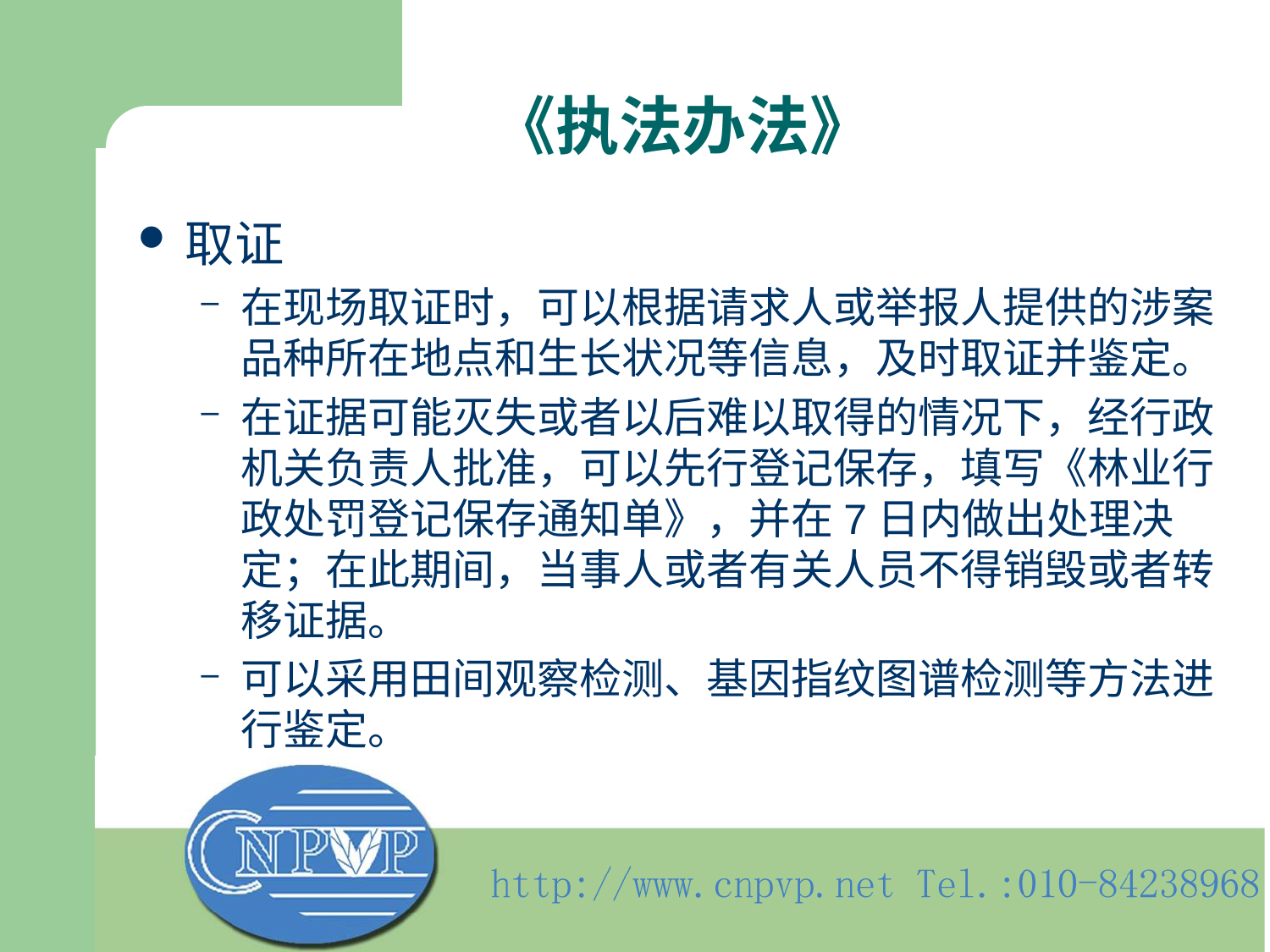

# 《执法办法》
取证
在现场取证时，可以根据请求人或举报人提供的涉案品种所在地点和生长状况等信息，及时取证并鉴定。
在证据可能灭失或者以后难以取得的情况下，经行政机关负责人批准，可以先行登记保存，填写《林业行政处罚登记保存通知单》，并在7日内做出处理决定；在此期间，当事人或者有关人员不得销毁或者转移证据。
可以采用田间观察检测、基因指纹图谱检测等方法进行鉴定。